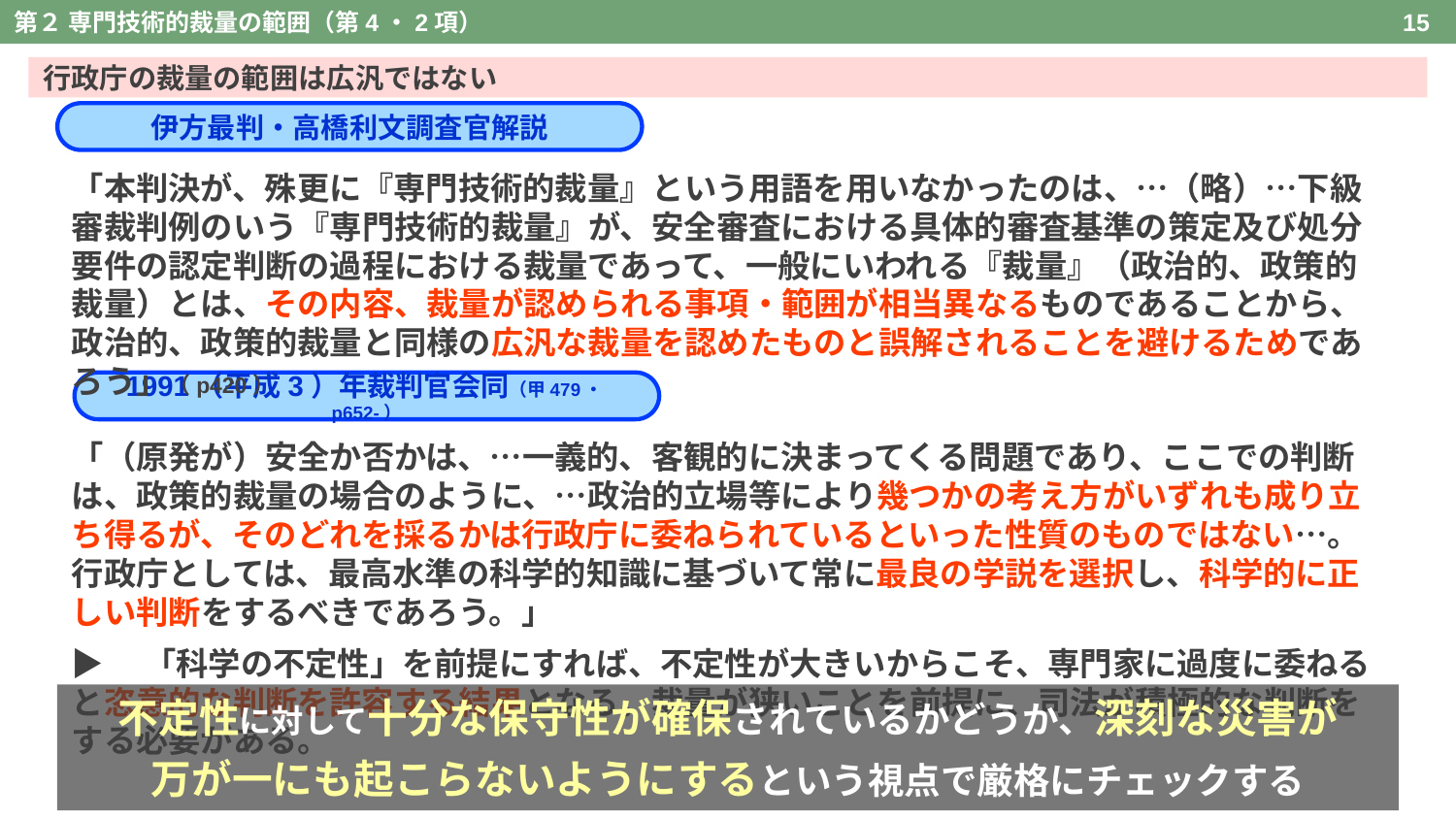

第２ 専門技術的裁量の範囲（第4・2項）
15
行政庁の裁量の範囲は広汎ではない
伊方最判・高橋利文調査官解説
「本判決が、殊更に『専門技術的裁量』という用語を用いなかったのは、…（略）…下級審裁判例のいう『専門技術的裁量』が、安全審査における具体的審査基準の策定及び処分要件の認定判断の過程における裁量であって、一般にいわれる『裁量』（政治的、政策的裁量）とは、その内容、裁量が認められる事項・範囲が相当異なるものであることから、政治的、政策的裁量と同様の広汎な裁量を認めたものと誤解されることを避けるためであろう」（p420）
1991（平成3）年裁判官会同（甲479・p652-）
「（原発が）安全か否かは、…一義的、客観的に決まってくる問題であり、ここでの判断は、政策的裁量の場合のように、…政治的立場等により幾つかの考え方がいずれも成り立ち得るが、そのどれを採るかは行政庁に委ねられているといった性質のものではない…。行政庁としては、最高水準の科学的知識に基づいて常に最良の学説を選択し、科学的に正しい判断をするべきであろう。」
▶　「科学の不定性」を前提にすれば、不定性が大きいからこそ、専門家に過度に委ねると恣意的な判断を許容する結果となる。裁量が狭いことを前提に、司法が積極的な判断をする必要がある。
不定性に対して十分な保守性が確保されているかどうか、深刻な災害が
万が一にも起こらないようにするという視点で厳格にチェックする